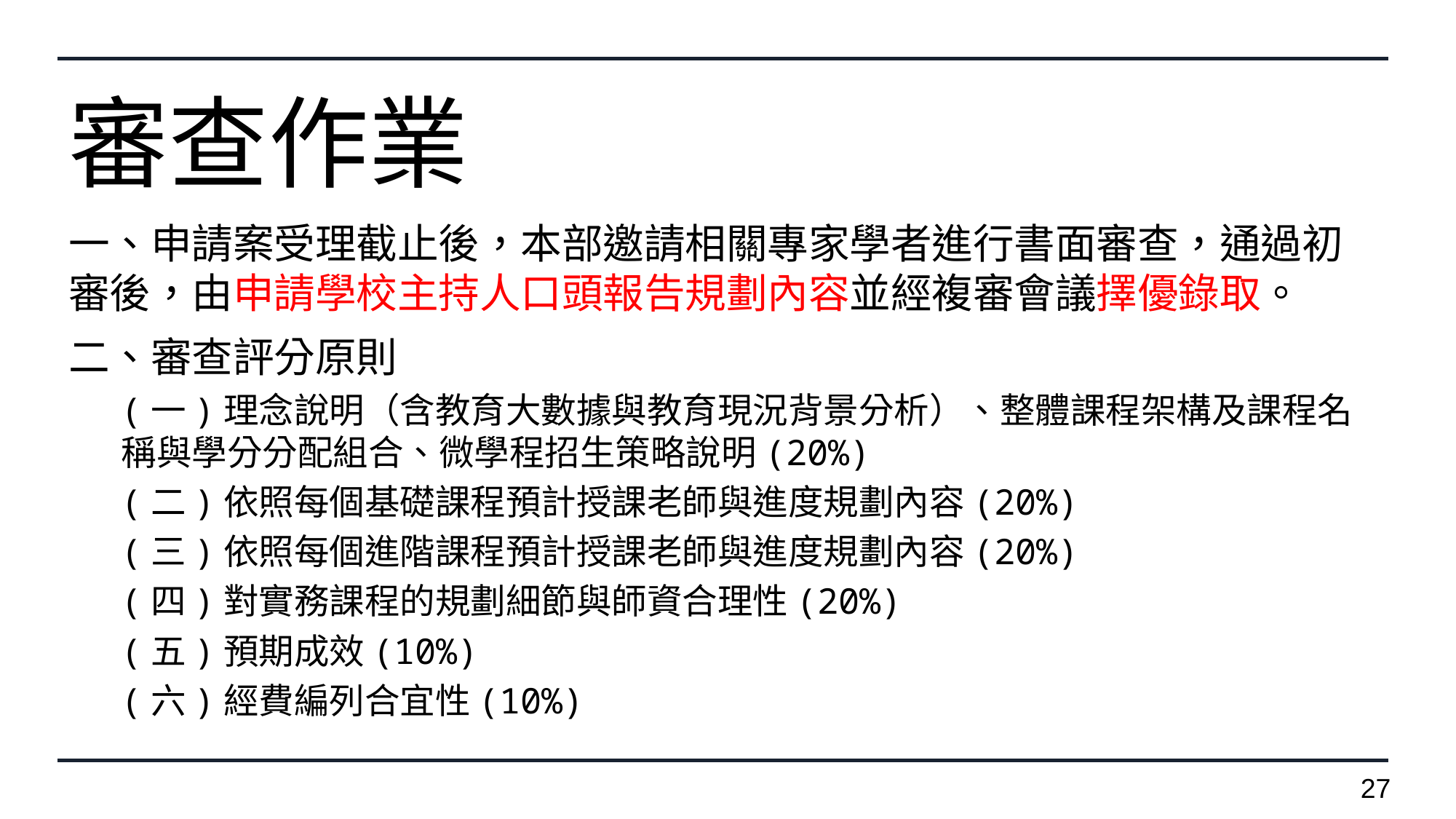

# 審查作業
一、申請案受理截止後，本部邀請相關專家學者進行書面審查，通過初審後，由申請學校主持人口頭報告規劃內容並經複審會議擇優錄取。
二、審查評分原則
(一)理念說明（含教育大數據與教育現況背景分析）、整體課程架構及課程名稱與學分分配組合、微學程招生策略說明(20%)
(二)依照每個基礎課程預計授課老師與進度規劃內容(20%)
(三)依照每個進階課程預計授課老師與進度規劃內容(20%)
(四)對實務課程的規劃細節與師資合理性(20%)
(五)預期成效(10%)
(六)經費編列合宜性(10%)

27